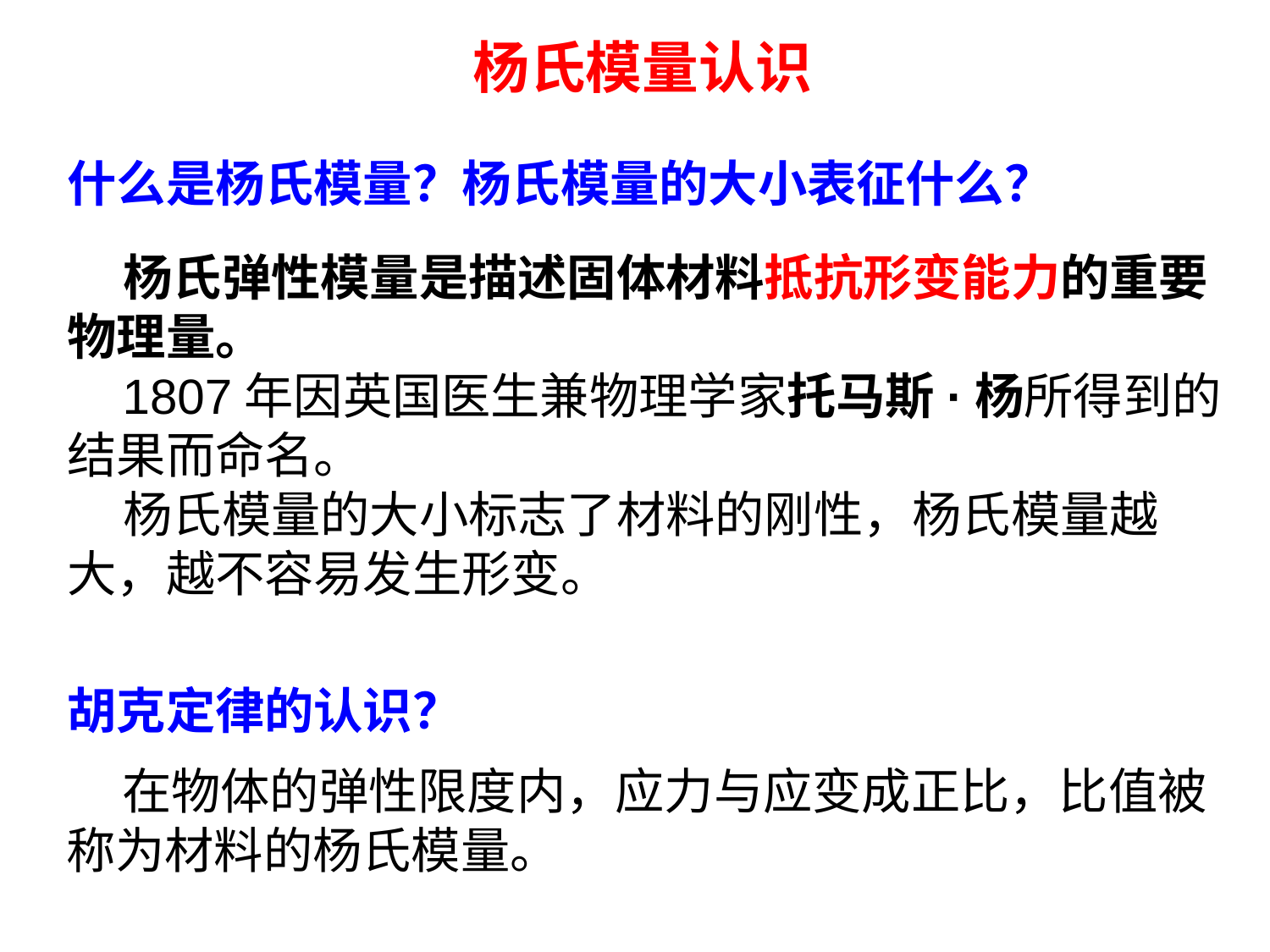

杨氏模量认识
什么是杨氏模量？杨氏模量的大小表征什么？
    杨氏弹性模量是描述固体材料抵抗形变能力的重要物理量。
    1807年因英国医生兼物理学家托马斯·杨所得到的结果而命名。
    杨氏模量的大小标志了材料的刚性，杨氏模量越大，越不容易发生形变。
胡克定律的认识？
    在物体的弹性限度内，应力与应变成正比，比值被称为材料的杨氏模量。